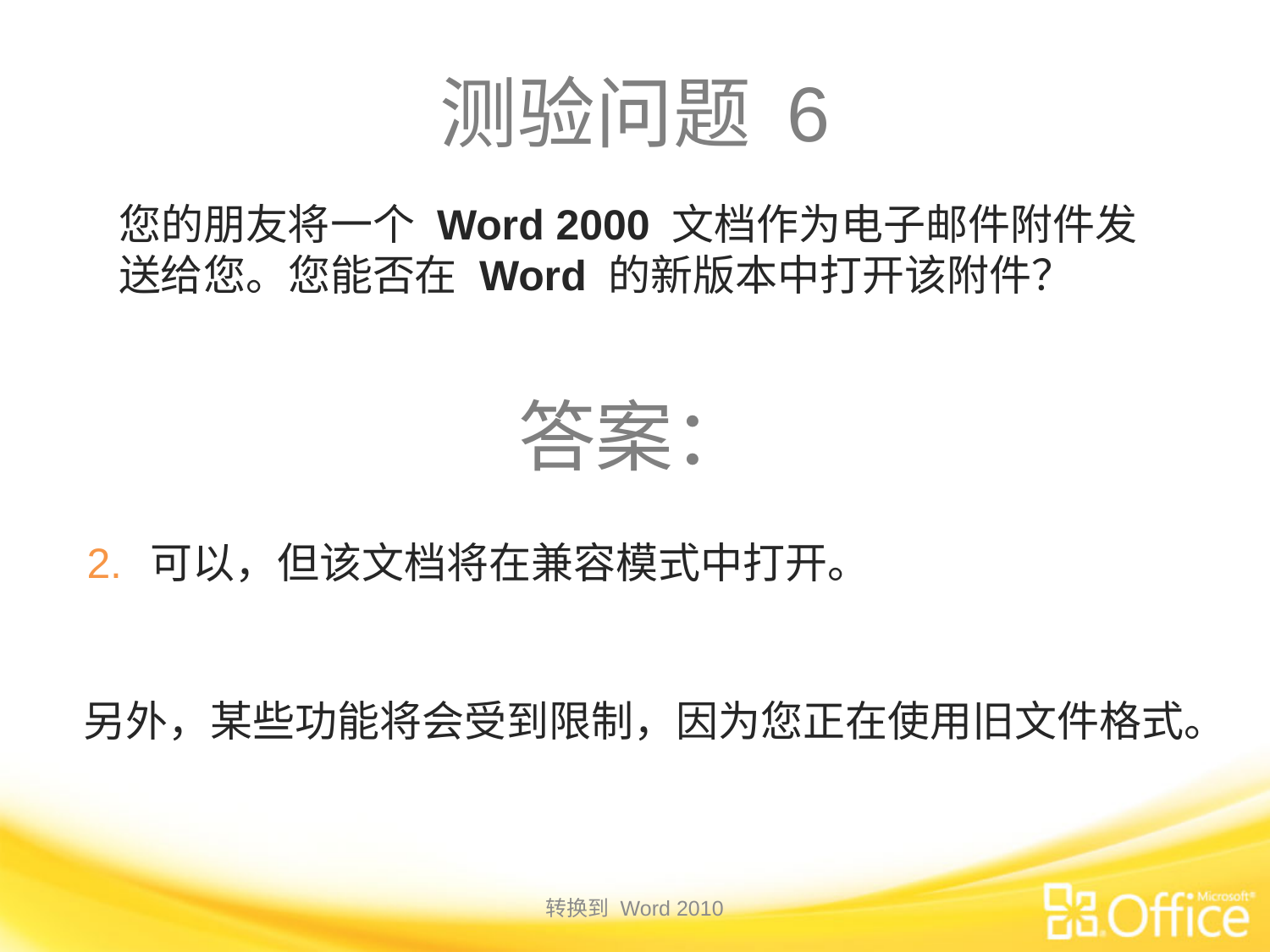

# 测验问题 6
您的朋友将一个 Word 2000 文档作为电子邮件附件发送给您。您能否在 Word 的新版本中打开该附件？
答案：
可以，但该文档将在兼容模式中打开。
另外，某些功能将会受到限制，因为您正在使用旧文件格式。

转换到 Word 2010